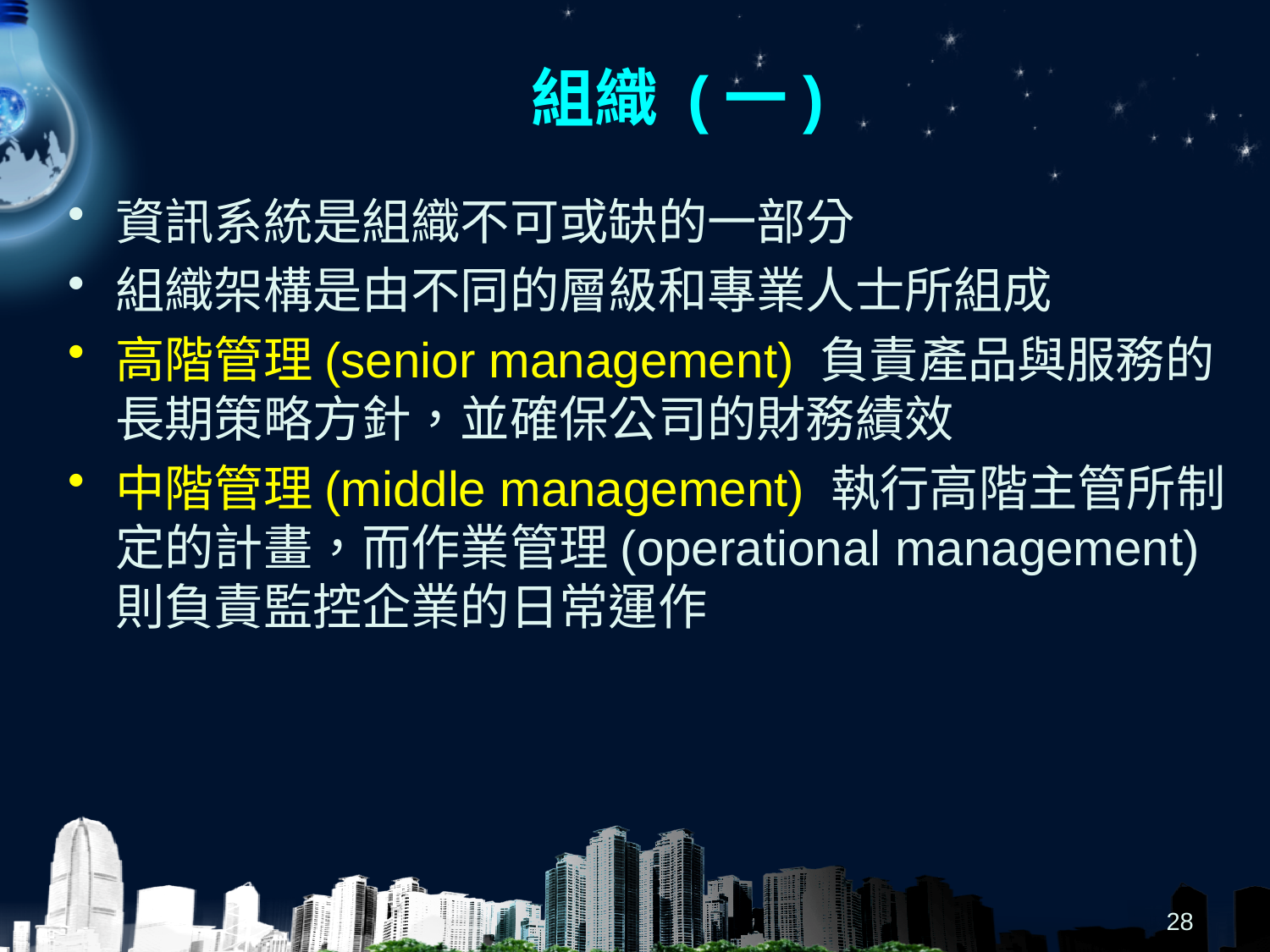

# 組織 (一)
資訊系統是組織不可或缺的一部分
組織架構是由不同的層級和專業人士所組成
高階管理(senior management) 負責產品與服務的長期策略方針，並確保公司的財務績效
中階管理(middle management) 執行高階主管所制定的計畫，而作業管理(operational management) 則負責監控企業的日常運作
28